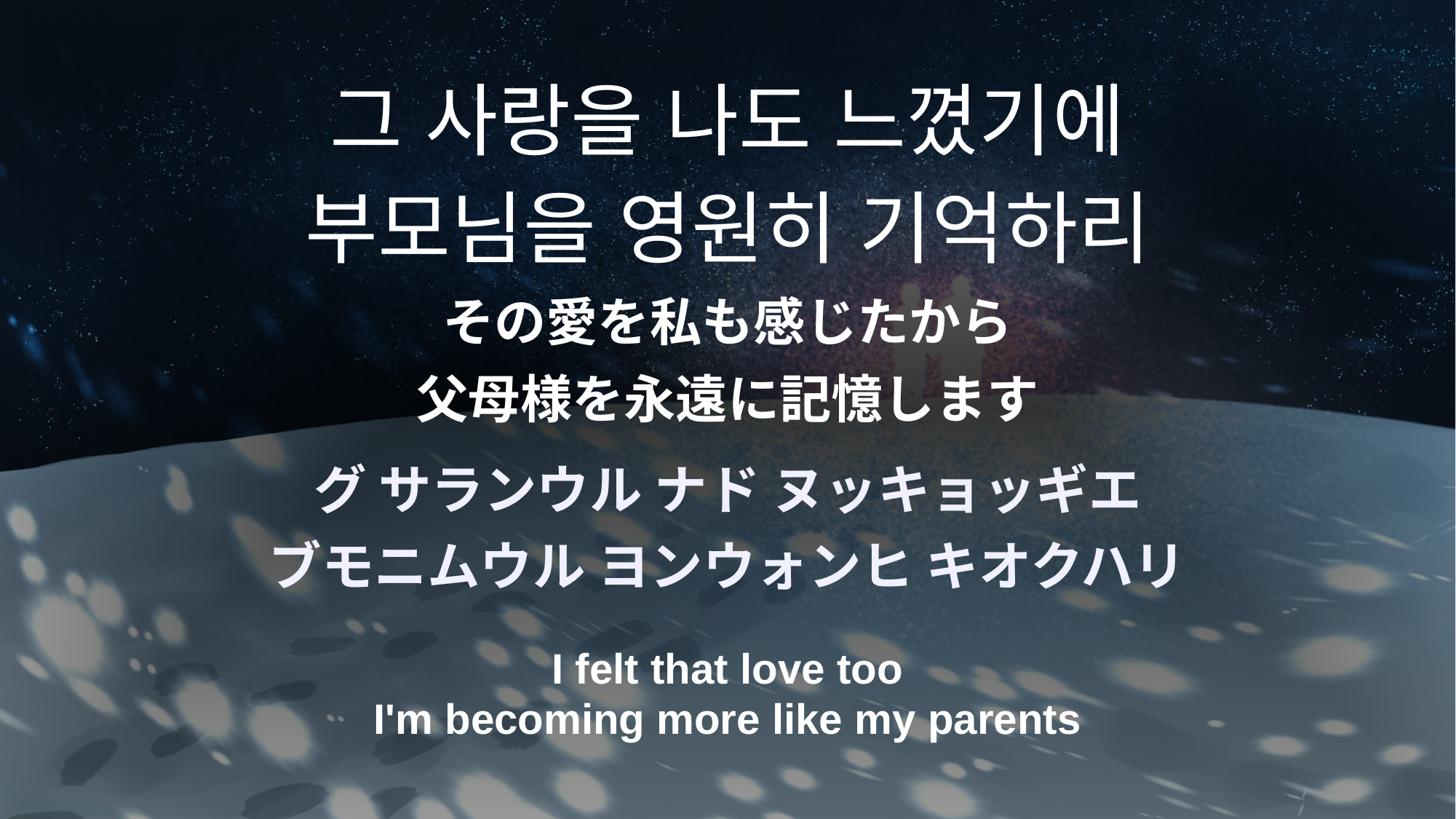

그 사랑을 나도 느꼈기에
부모님을 영원히 기억하리
その愛を私も感じたから
父母様を永遠に記憶します
グ サランウル ナド ヌッキョッギエ
ブモニムウル ヨンウォンヒ キオクハリ
I felt that love too
I'm becoming more like my parents